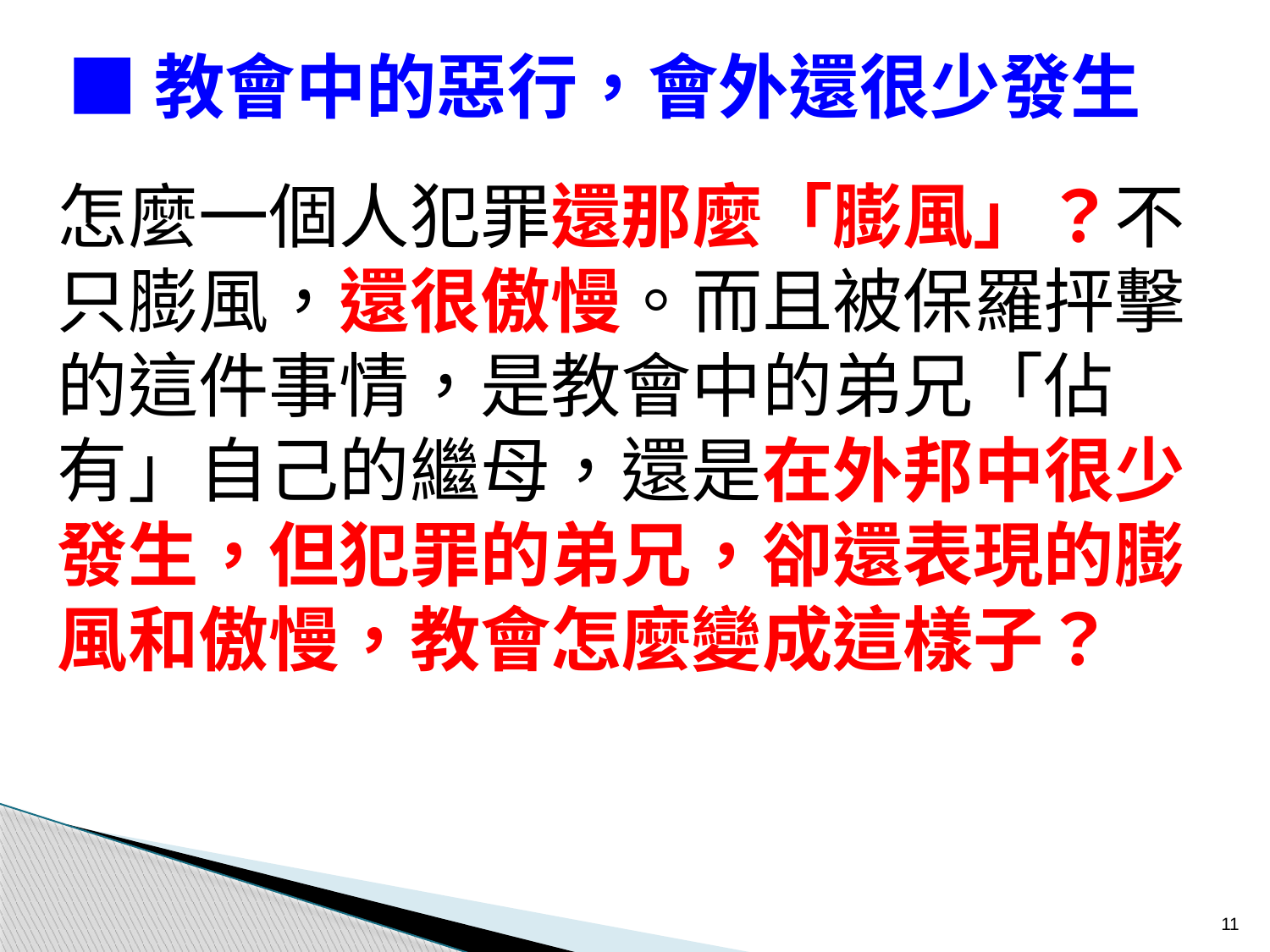

■教會中的惡行，會外還很少發生
怎麼一個人犯罪還那麼「膨風」？不只膨風，還很傲慢。而且被保羅抨擊的這件事情，是教會中的弟兄「佔有」自己的繼母，還是在外邦中很少發生，但犯罪的弟兄，卻還表現的膨風和傲慢，教會怎麼變成這樣子？
11